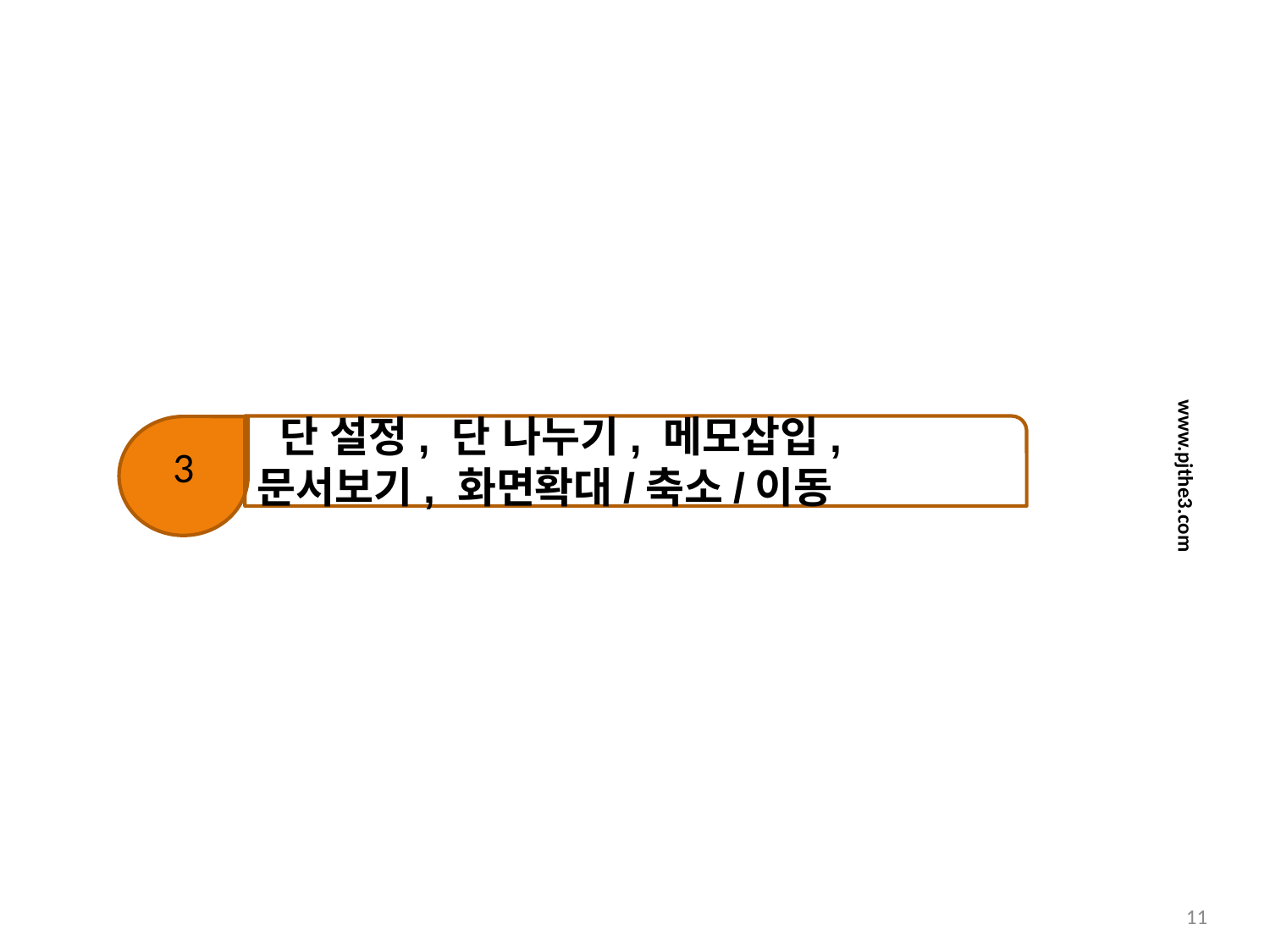

단 설정, 단 나누기, 메모삽입,   문서보기, 화면확대/축소/이동

3
www.pjthe3.com
11